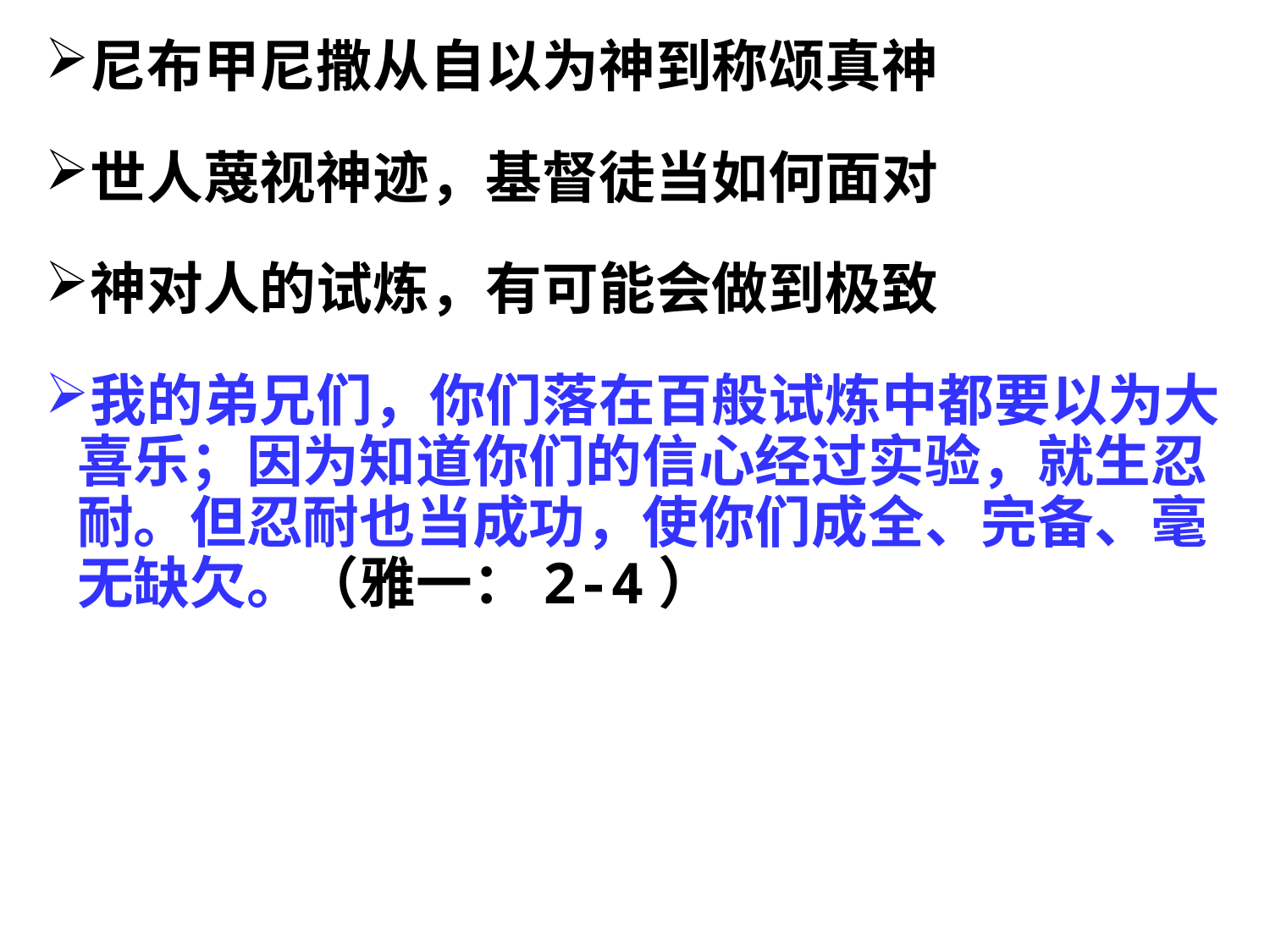

尼布甲尼撒从自以为神到称颂真神

世人蔑视神迹，基督徒当如何面对

神对人的试炼，有可能会做到极致

我的弟兄们，你们落在百般试炼中都要以为大喜乐；因为知道你们的信心经过实验，就生忍耐。但忍耐也当成功，使你们成全、完备、毫无缺欠。（雅一：2-4）